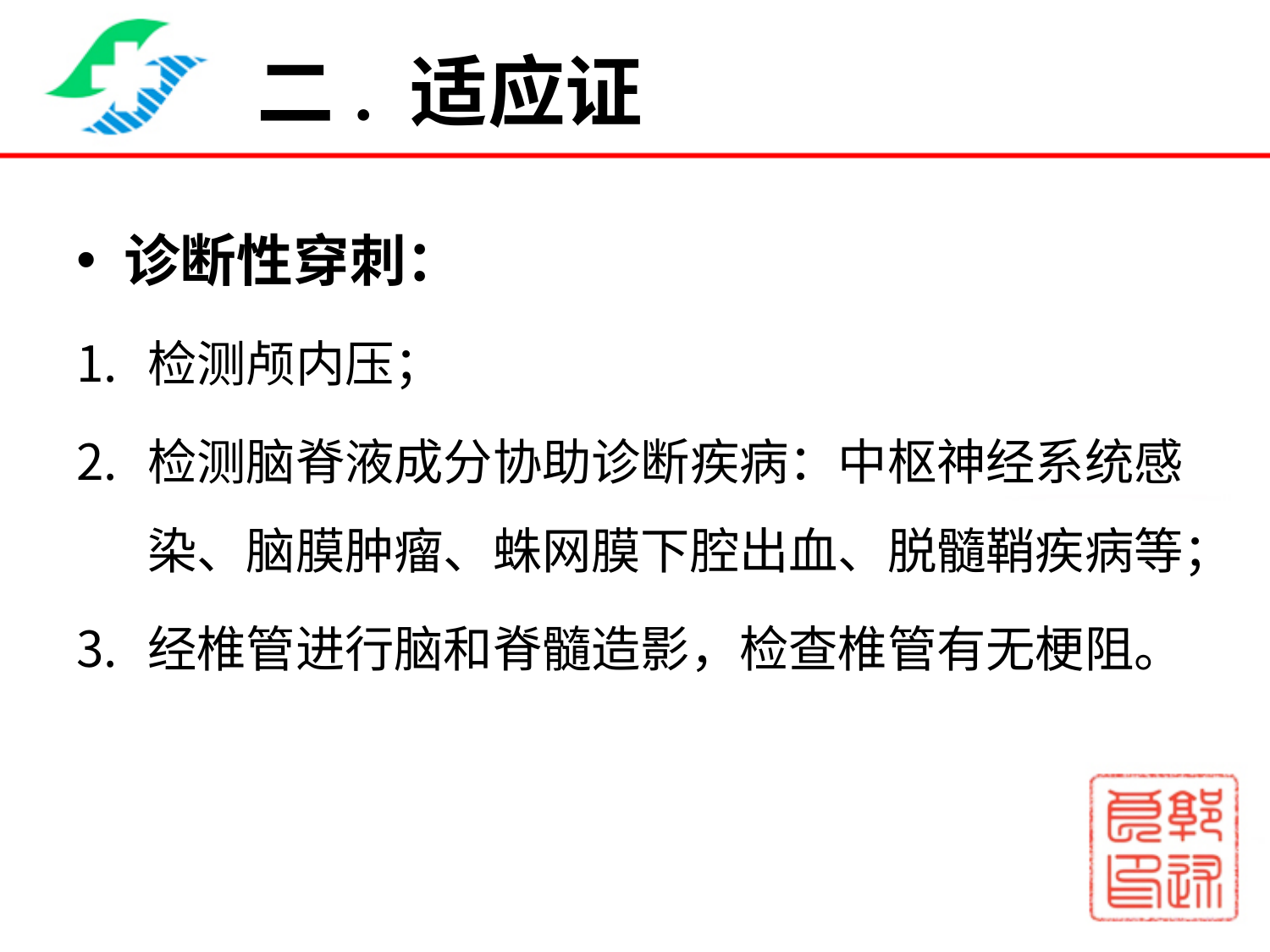

# 二. 适应证
诊断性穿刺：
检测颅内压；
检测脑脊液成分协助诊断疾病：中枢神经系统感染、脑膜肿瘤、蛛网膜下腔出血、脱髓鞘疾病等；
经椎管进行脑和脊髓造影，检查椎管有无梗阻。